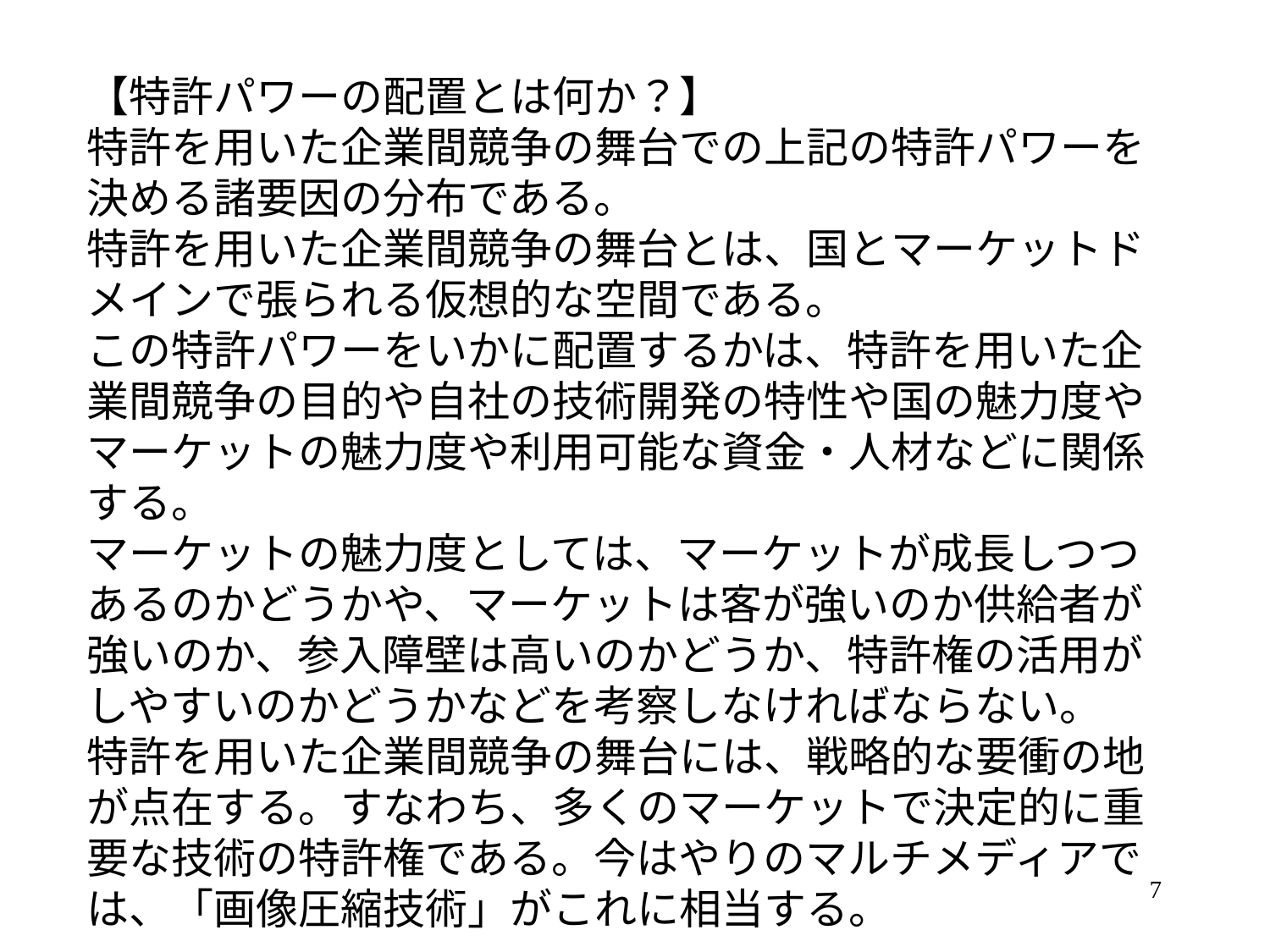

【特許パワーの配置とは何か？】
特許を用いた企業間競争の舞台での上記の特許パワーを決める諸要因の分布である。
特許を用いた企業間競争の舞台とは、国とマーケットドメインで張られる仮想的な空間である。
この特許パワーをいかに配置するかは、特許を用いた企業間競争の目的や自社の技術開発の特性や国の魅力度やマーケットの魅力度や利用可能な資金・人材などに関係する。
マーケットの魅力度としては、マーケットが成長しつつあるのかどうかや、マーケットは客が強いのか供給者が強いのか、参入障壁は高いのかどうか、特許権の活用がしやすいのかどうかなどを考察しなければならない。
特許を用いた企業間競争の舞台には、戦略的な要衝の地が点在する。すなわち、多くのマーケットで決定的に重要な技術の特許権である。今はやりのマルチメディアでは、「画像圧縮技術」がこれに相当する。
7